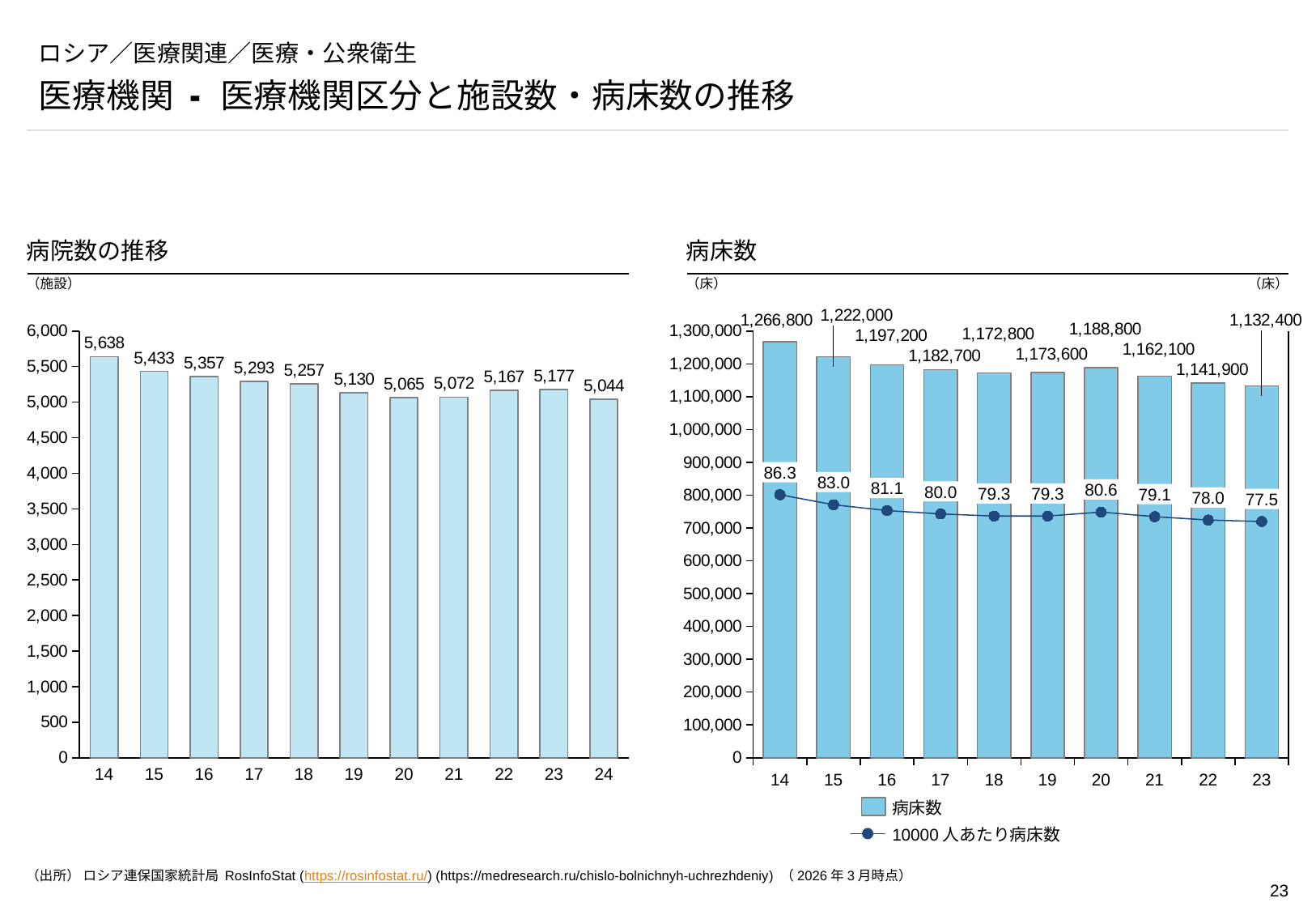

# ロシア／医療関連／医療・公衆衛生
医療機関 - 医療機関区分と施設数・病床数の推移
病院数の推移
病床数
（施設）
（床）
（床）

### Chart

| Category |  |  |
|---|---|---|

### Chart

| Category |  |
|---|---|
86.3
83.0
81.1
80.6
80.0
79.3
79.3
79.1
78.0
77.5
14
15
16
17
18
19
20
21
22
23
24
14
15
16
17
18
19
20
21
22
23
病床数

10000人あたり病床数

（出所） ロシア連保国家統計局 RosInfoStat (https://rosinfostat.ru/) (https://medresearch.ru/chislo-bolnichnyh-uchrezhdeniy) （2026年3月時点）